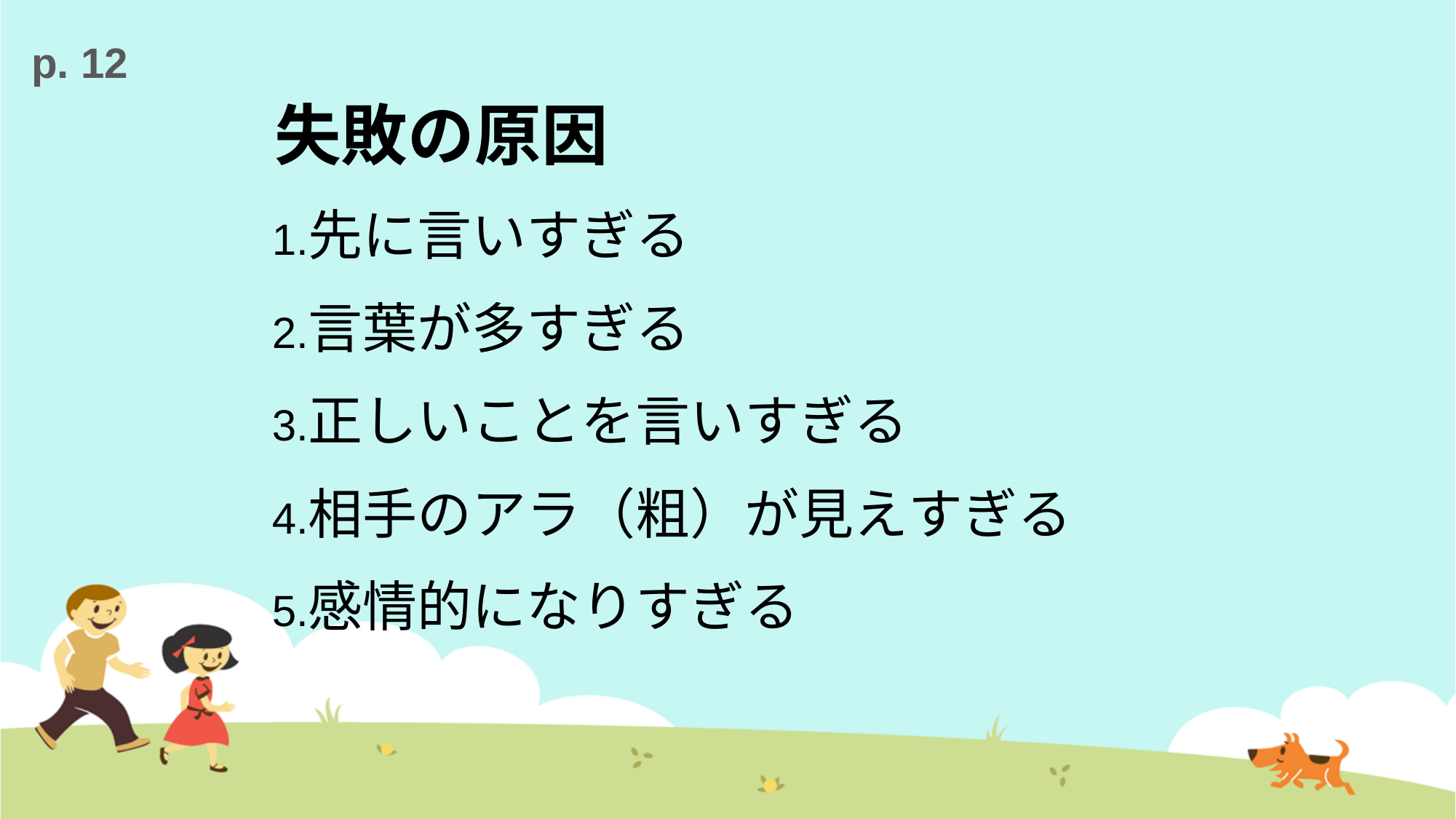

p. 12
# 失敗の原因
先に言いすぎる
言葉が多すぎる
正しいことを言いすぎる
相手のアラ（粗）が見えすぎる
感情的になりすぎる